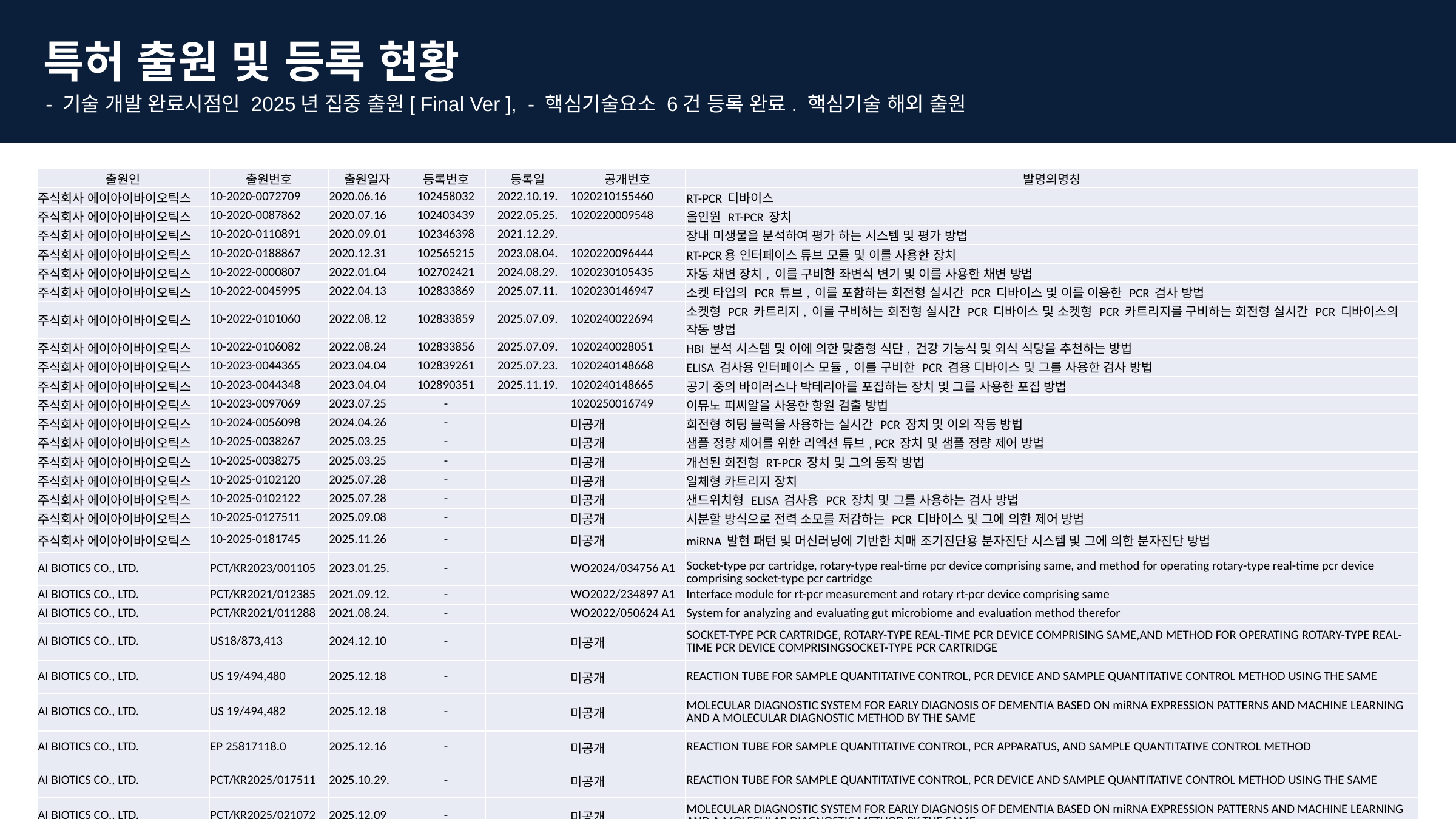

특허 출원 및 등록 현황
- 기술 개발 완료시점인 2025년 집중 출원[ Final Ver ],  - 핵심기술요소 6건 등록 완료. 핵심기술 해외 출원
| 출원인 | 출원번호 | 출원일자 | 등록번호 | 등록일 | 공개번호 | 발명의명칭 |
| --- | --- | --- | --- | --- | --- | --- |
| 주식회사 에이아이바이오틱스 | 10-2020-0072709 | 2020.06.16 | 102458032 | 2022.10.19. | 1020210155460 | RT-PCR 디바이스 |
| 주식회사 에이아이바이오틱스 | 10-2020-0087862 | 2020.07.16 | 102403439 | 2022.05.25. | 1020220009548 | 올인원 RT-PCR 장치 |
| 주식회사 에이아이바이오틱스 | 10-2020-0110891 | 2020.09.01 | 102346398 | 2021.12.29. |  | 장내 미생물을 분석하여 평가 하는 시스템 및 평가 방법 |
| 주식회사 에이아이바이오틱스 | 10-2020-0188867 | 2020.12.31 | 102565215 | 2023.08.04. | 1020220096444 | RT-PCR용 인터페이스 튜브 모듈 및 이를 사용한 장치 |
| 주식회사 에이아이바이오틱스 | 10-2022-0000807 | 2022.01.04 | 102702421 | 2024.08.29. | 1020230105435 | 자동 채변 장치, 이를 구비한 좌변식 변기 및 이를 사용한 채변 방법 |
| 주식회사 에이아이바이오틱스 | 10-2022-0045995 | 2022.04.13 | 102833869 | 2025.07.11. | 1020230146947 | 소켓 타입의 PCR 튜브, 이를 포함하는 회전형 실시간 PCR 디바이스 및 이를 이용한 PCR 검사 방법 |
| 주식회사 에이아이바이오틱스 | 10-2022-0101060 | 2022.08.12 | 102833859 | 2025.07.09. | 1020240022694 | 소켓형 PCR 카트리지, 이를 구비하는 회전형 실시간 PCR 디바이스 및 소켓형 PCR 카트리지를 구비하는 회전형 실시간 PCR 디바이스의 작동 방법 |
| 주식회사 에이아이바이오틱스 | 10-2022-0106082 | 2022.08.24 | 102833856 | 2025.07.09. | 1020240028051 | HBI 분석 시스템 및 이에 의한 맞춤형 식단, 건강 기능식 및 외식 식당을 추천하는 방법 |
| 주식회사 에이아이바이오틱스 | 10-2023-0044365 | 2023.04.04 | 102839261 | 2025.07.23. | 1020240148668 | ELISA 검사용 인터페이스 모듈, 이를 구비한 PCR 겸용 디바이스 및 그를 사용한 검사 방법 |
| 주식회사 에이아이바이오틱스 | 10-2023-0044348 | 2023.04.04 | 102890351 | 2025.11.19. | 1020240148665 | 공기 중의 바이러스나 박테리아를 포집하는 장치 및 그를 사용한 포집 방법 |
| 주식회사 에이아이바이오틱스 | 10-2023-0097069 | 2023.07.25 | - |  | 1020250016749 | 이뮤노 피씨알을 사용한 항원 검출 방법 |
| 주식회사 에이아이바이오틱스 | 10-2024-0056098 | 2024.04.26 | - |  | 미공개 | 회전형 히팅 블럭을 사용하는 실시간 PCR 장치 및 이의 작동 방법 |
| 주식회사 에이아이바이오틱스 | 10-2025-0038267 | 2025.03.25 | - |  | 미공개 | 샘플 정량 제어를 위한 리엑션 튜브, PCR 장치 및 샘플 정량 제어 방법 |
| 주식회사 에이아이바이오틱스 | 10-2025-0038275 | 2025.03.25 | - |  | 미공개 | 개선된 회전형 RT-PCR 장치 및 그의 동작 방법 |
| 주식회사 에이아이바이오틱스 | 10-2025-0102120 | 2025.07.28 | - |  | 미공개 | 일체형 카트리지 장치 |
| 주식회사 에이아이바이오틱스 | 10-2025-0102122 | 2025.07.28 | - |  | 미공개 | 샌드위치형 ELISA 검사용 PCR 장치 및 그를 사용하는 검사 방법 |
| 주식회사 에이아이바이오틱스 | 10-2025-0127511 | 2025.09.08 | - |  | 미공개 | 시분할 방식으로 전력 소모를 저감하는 PCR 디바이스 및 그에 의한 제어 방법 |
| 주식회사 에이아이바이오틱스 | 10-2025-0181745 | 2025.11.26 | - |  | 미공개 | miRNA 발현 패턴 및 머신러닝에 기반한 치매 조기진단용 분자진단 시스템 및 그에 의한 분자진단 방법 |
| AI BIOTICS CO., LTD. | PCT/KR2023/001105 | 2023.01.25. | - |  | WO2024/034756 A1 | Socket-type pcr cartridge, rotary-type real-time pcr device comprising same, and method for operating rotary-type real-time pcr device comprising socket-type pcr cartridge |
| AI BIOTICS CO., LTD. | PCT/KR2021/012385 | 2021.09.12. | - |  | WO2022/234897 A1 | Interface module for rt-pcr measurement and rotary rt-pcr device comprising same |
| AI BIOTICS CO., LTD. | PCT/KR2021/011288 | 2021.08.24. | - |  | WO2022/050624 A1 | System for analyzing and evaluating gut microbiome and evaluation method therefor |
| AI BIOTICS CO., LTD. | US18/873,413 | 2024.12.10 | - |  | 미공개 | SOCKET-TYPE PCR CARTRIDGE, ROTARY-TYPE REAL-TIME PCR DEVICE COMPRISING SAME,AND METHOD FOR OPERATING ROTARY-TYPE REAL-TIME PCR DEVICE COMPRISINGSOCKET-TYPE PCR CARTRIDGE |
| AI BIOTICS CO., LTD. | US 19/494,480 | 2025.12.18 | - |  | 미공개 | REACTION TUBE FOR SAMPLE QUANTITATIVE CONTROL, PCR DEVICE AND SAMPLE QUANTITATIVE CONTROL METHOD USING THE SAME |
| AI BIOTICS CO., LTD. | US 19/494,482 | 2025.12.18 | - |  | 미공개 | MOLECULAR DIAGNOSTIC SYSTEM FOR EARLY DIAGNOSIS OF DEMENTIA BASED ON miRNA EXPRESSION PATTERNS AND MACHINE LEARNING AND A MOLECULAR DIAGNOSTIC METHOD BY THE SAME |
| AI BIOTICS CO., LTD. | EP 25817118.0 | 2025.12.16 | - |  | 미공개 | REACTION TUBE FOR SAMPLE QUANTITATIVE CONTROL, PCR APPARATUS, AND SAMPLE QUANTITATIVE CONTROL METHOD |
| AI BIOTICS CO., LTD. | PCT/KR2025/017511 | 2025.10.29. | - |  | 미공개 | REACTION TUBE FOR SAMPLE QUANTITATIVE CONTROL, PCR DEVICE AND SAMPLE QUANTITATIVE CONTROL METHOD USING THE SAME |
| AI BIOTICS CO., LTD. | PCT/KR2025/021072 | 2025.12.09 | - |  | 미공개 | MOLECULAR DIAGNOSTIC SYSTEM FOR EARLY DIAGNOSIS OF DEMENTIA BASED ON miRNA EXPRESSION PATTERNS AND MACHINE LEARNING AND A MOLECULAR DIAGNOSTIC METHOD BY THE SAME |